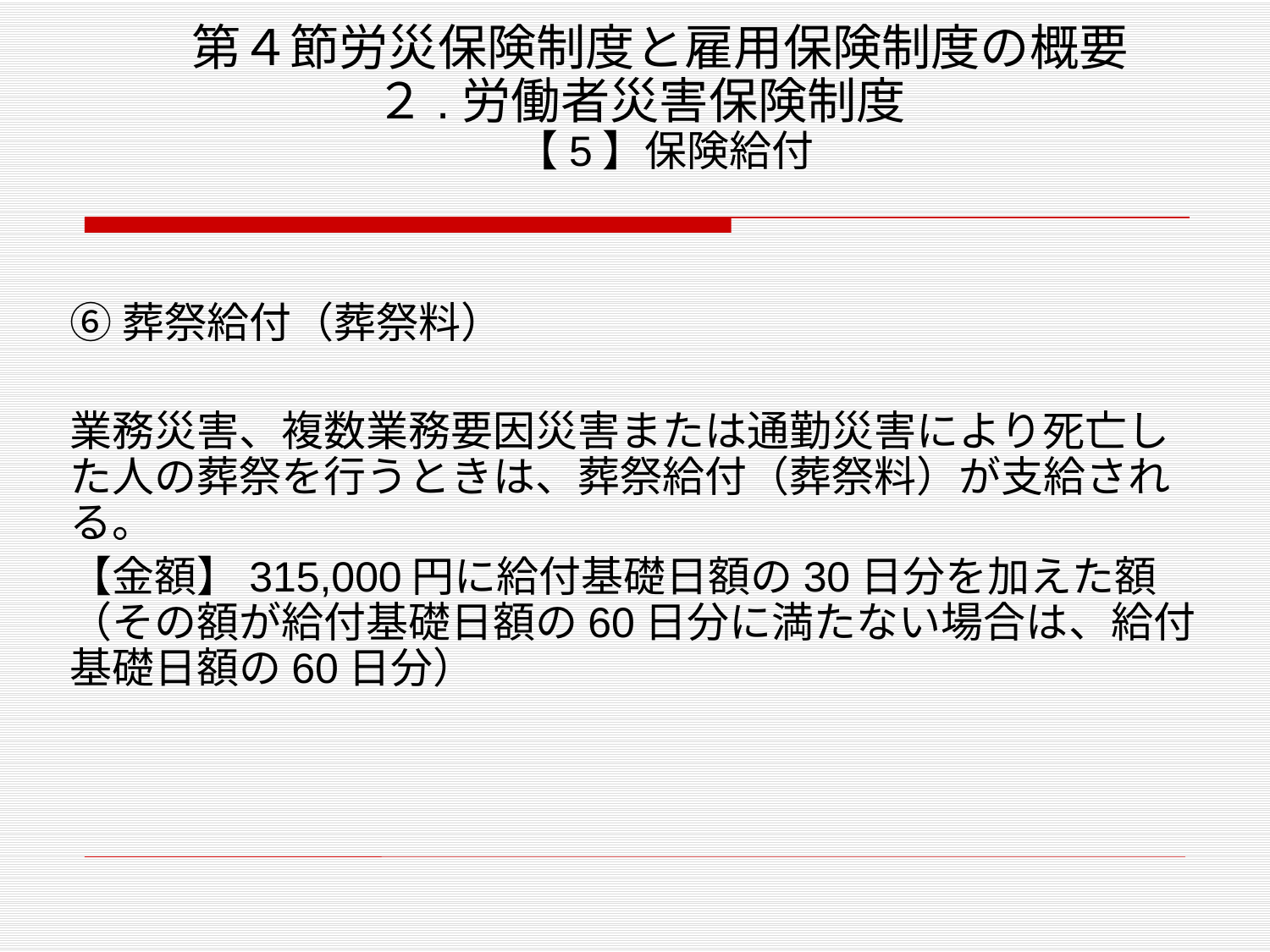

# 第４節労災保険制度と雇用保険制度の概要 ２.労働者災害保険制度　 【5】保険給付

⑥葬祭給付（葬祭料）

業務災害、複数業務要因災害または通勤災害により死亡した人の葬祭を行うときは、葬祭給付（葬祭料）が支給される。
【金額】315,000円に給付基礎日額の30日分を加えた額（その額が給付基礎日額の60日分に満たない場合は、給付基礎日額の60日分）